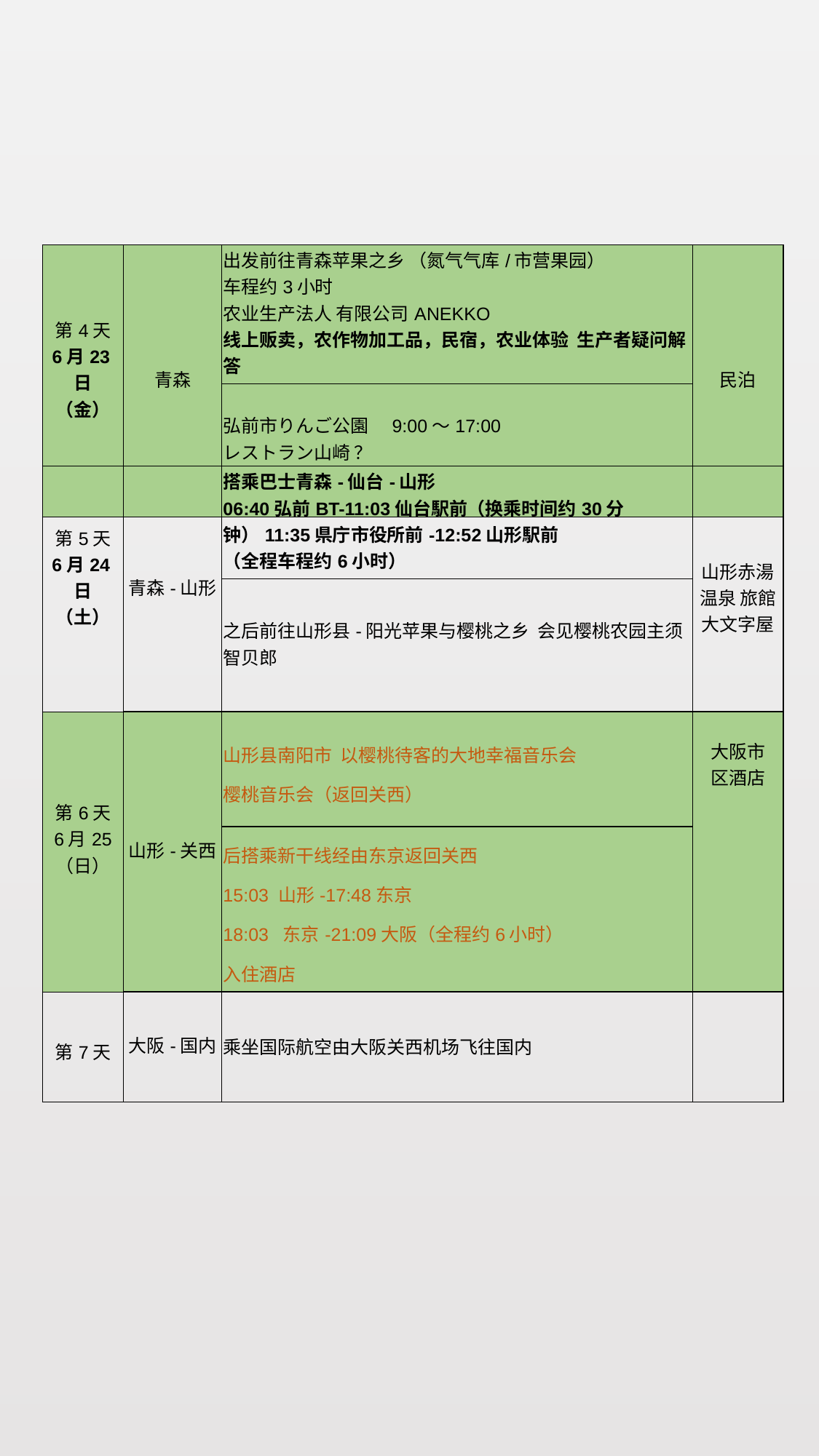

#
| 第4天 6月23日 （金） | 青森 | 出发前往青森苹果之乡 （氮气气库/市营果园） 车程约3小时 农业生产法人 有限公司ANEKKO 线上贩卖，农作物加工品，民宿，农业体验 生产者疑问解答 | 民泊 |
| --- | --- | --- | --- |
|  |  | 弘前市りんご公園　9:00～17:00 レストラン山崎 ？ |  |
| 第5天 6月24日 （土） | 青森-山形 | 搭乘巴士青森-仙台-山形 06:40弘前BT-11:03仙台駅前（换乘时间约30分钟）11:35県庁市役所前-12:52山形駅前 （全程车程约6小时） | 山形赤湯温泉 旅館 大文字屋 |
| --- | --- | --- | --- |
|  |  | 之后前往山形县-阳光苹果与樱桃之乡 会见樱桃农园主须智贝郎 |  |
| 第6天 6月25 （日） | 山形-关西 | 山形县南阳市 以樱桃待客的大地幸福音乐会 樱桃音乐会（返回关西） | 大阪市区酒店 |
|  |  | 后搭乘新干线经由东京返回关西 15:03 山形-17:48东京 18:03 东京-21:09大阪（全程约6小时） 入住酒店 |  |
| 第7天 | 大阪-国内 | 乘坐国际航空由大阪关西机场飞往国内 |  |